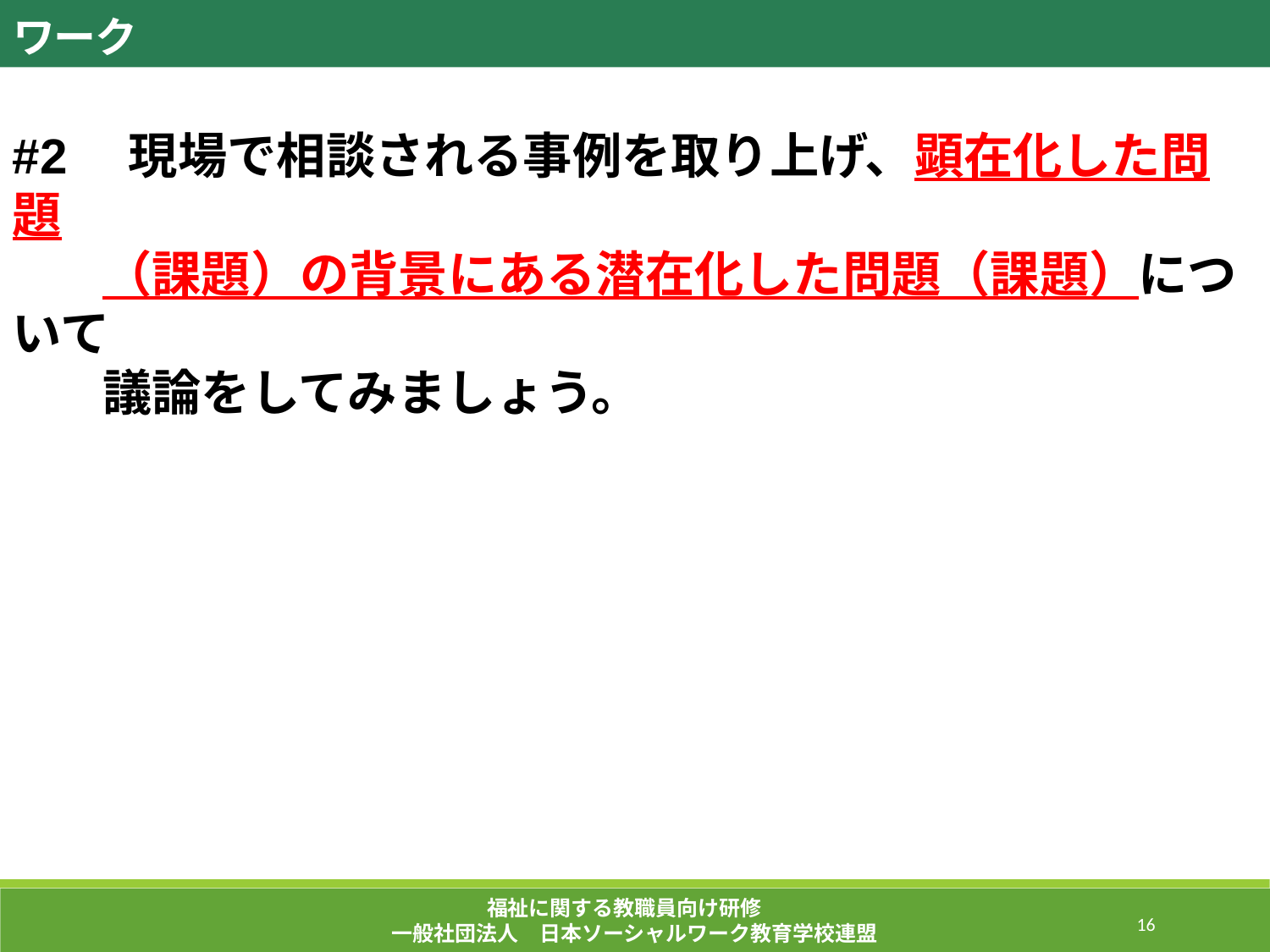

ワーク

#2　現場で相談される事例を取り上げ、顕在化した問題
       （課題）の背景にある潜在化した問題（課題）について
       議論をしてみましょう。
福祉に関する教職員向け研修
一般社団法人　日本ソーシャルワーク教育学校連盟
16